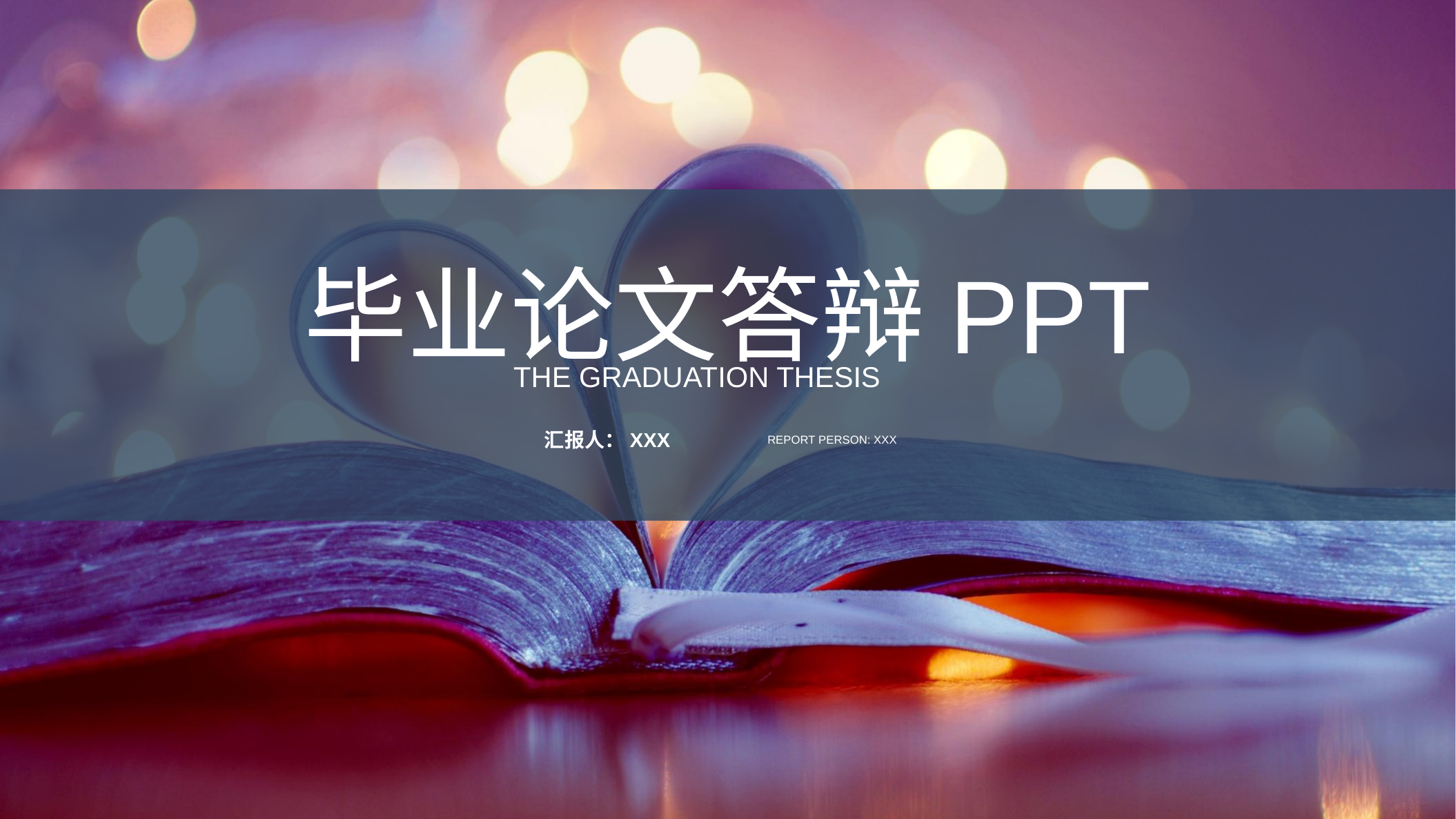

毕业论文答辩PPT
THE GRADUATION THESIS
汇报人：xxx
Report person: xxx